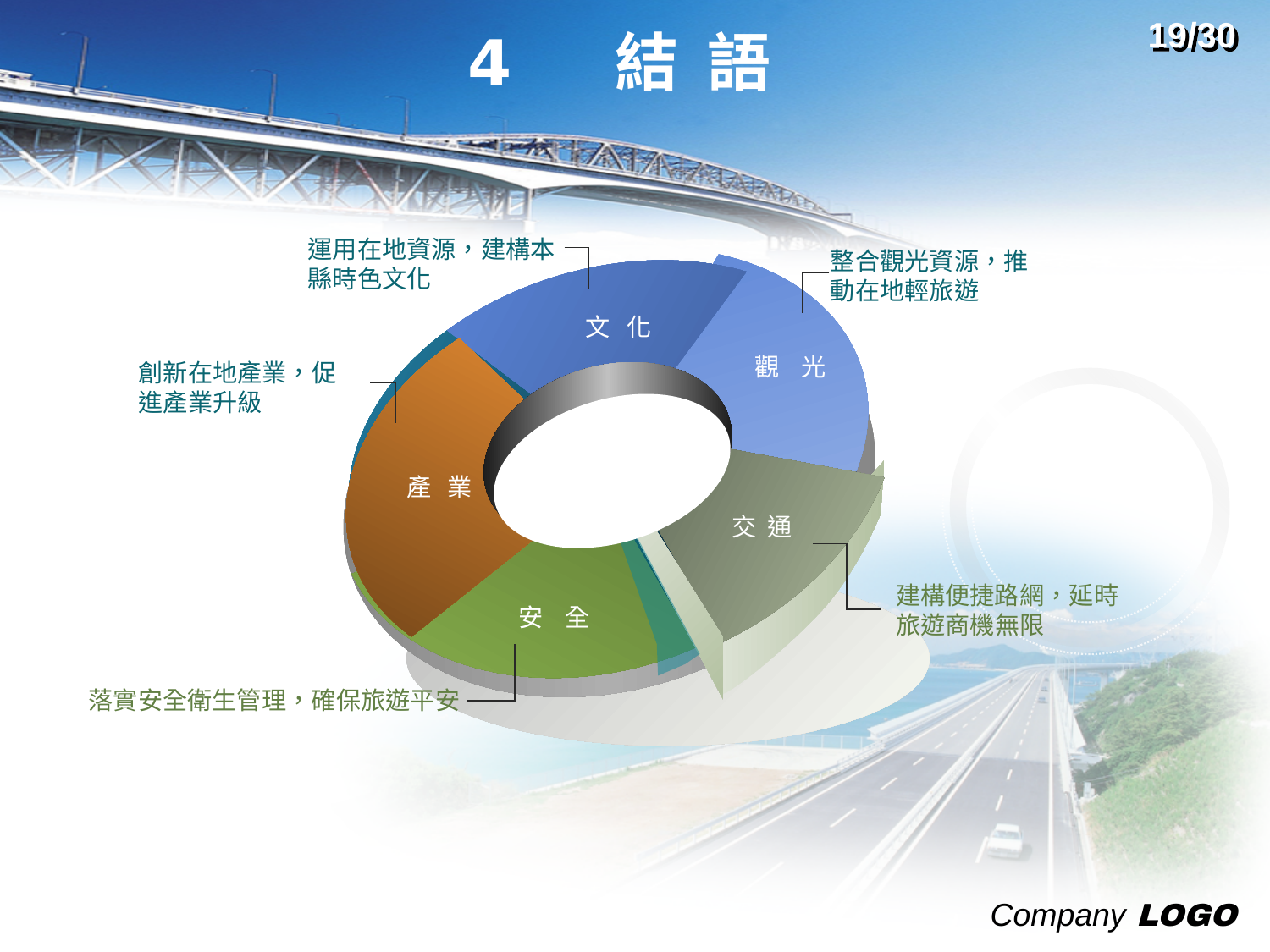

19/30
# 4    結  語
運用在地資源，建構本縣時色文化
整合觀光資源，推動在地輕旅遊

文   化

觀    光

產   業

交  通

安    全
創新在地產業，促進產業升級
建構便捷路網，延時旅遊商機無限
落實安全衛生管理，確保旅遊平安